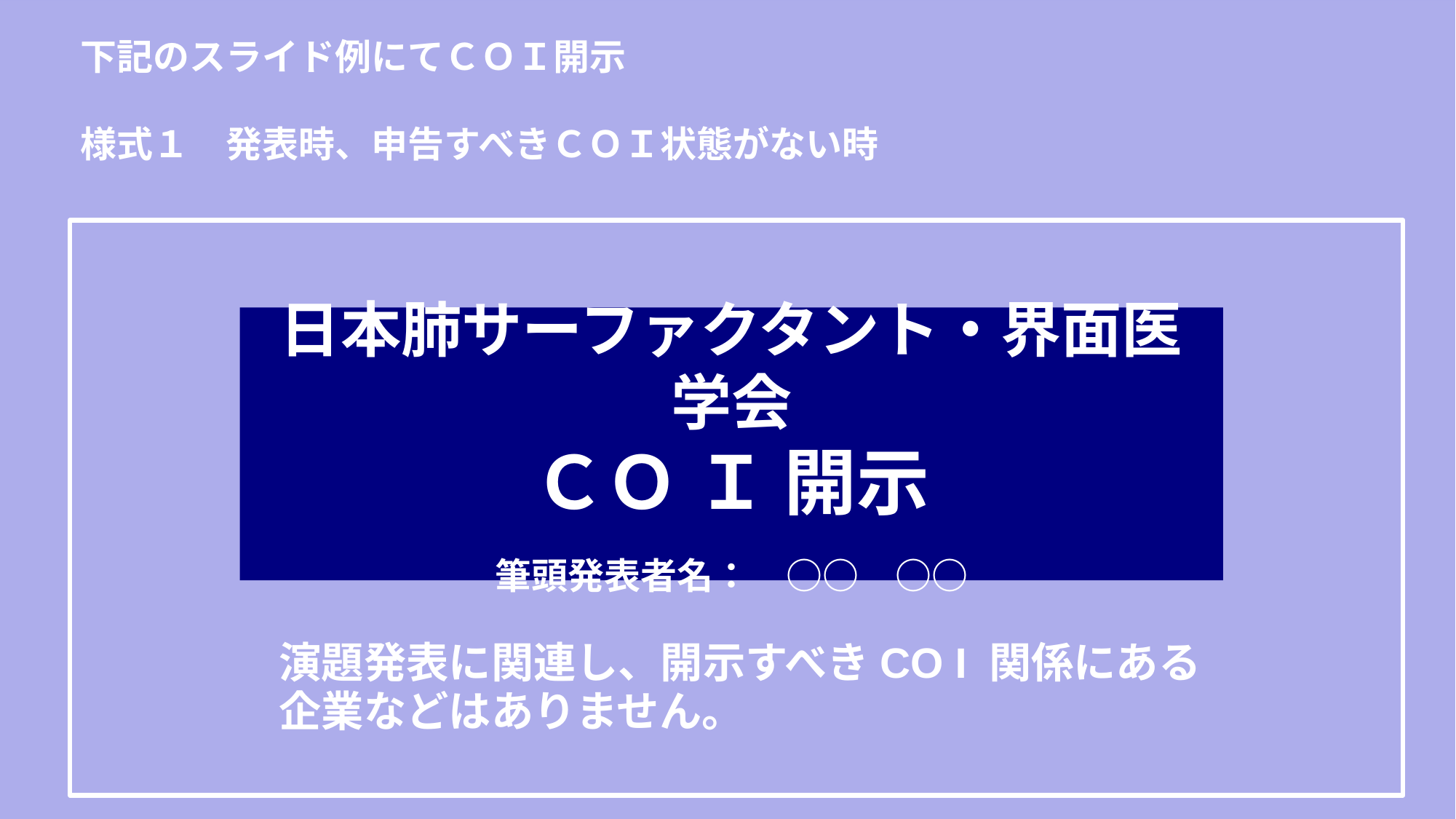

下記のスライド例にてＣＯＩ開示

様式１　発表時、申告すべきＣＯＩ状態がない時

# 日本肺サーファクタント・界面医学会 ＣＯ Ｉ 開示 　 筆頭発表者名：　○○　○○

演題発表に関連し、開示すべきCO I 関係にある
企業などはありません。